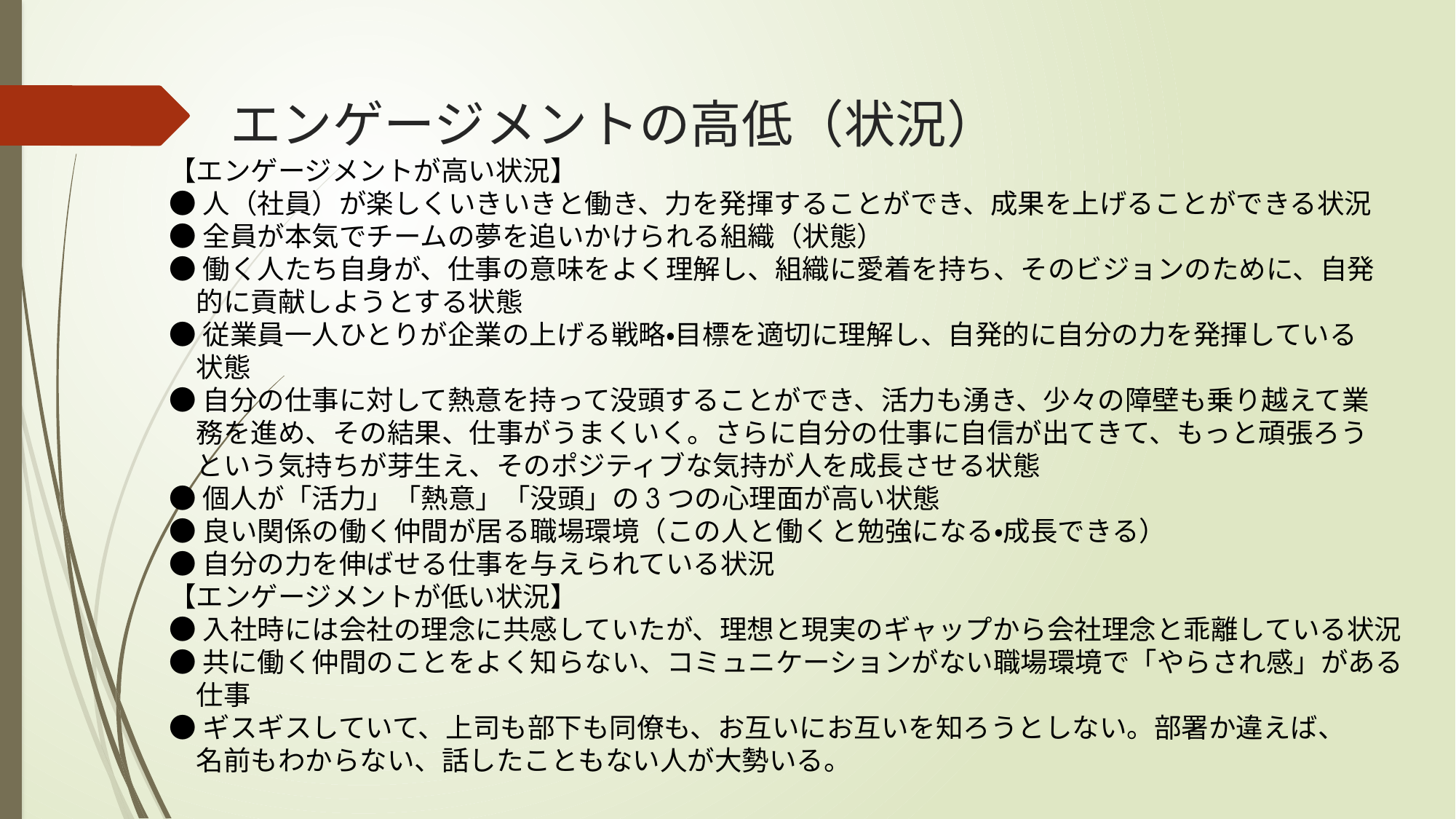

# エンゲージメントの高低（状況）
【エンゲージメントが高い状況】
●人（社員）が楽しくいきいきと働き、力を発揮することができ、成果を上げることができる状況
●全員が本気でチームの夢を追いかけられる組織（状態）
●働く人たち自身が、仕事の意味をよく理解し、組織に愛着を持ち、そのビジョンのために、自発
　的に貢献しようとする状態
●従業員一人ひとりが企業の上げる戦略・目標を適切に理解し、自発的に自分の力を発揮している
　状態
●自分の仕事に対して熱意を持って没頭することができ、活力も湧き、少々の障壁も乗り越えて業
　務を進め、その結果、仕事がうまくいく。さらに自分の仕事に自信が出てきて、もっと頑張ろう
　という気持ちが芽生え、そのポジティブな気持が人を成長させる状態
●個人が「活力」「熱意」「没頭」の3つの心理面が高い状態
●良い関係の働く仲間が居る職場環境（この人と働くと勉強になる・成長できる）
●自分の力を伸ばせる仕事を与えられている状況
【エンゲージメントが低い状況】
●入社時には会社の理念に共感していたが、理想と現実のギャップから会社理念と乖離している状況
●共に働く仲間のことをよく知らない、コミュニケーションがない職場環境で「やらされ感」がある
　仕事
●ギスギスしていて、上司も部下も同僚も、お互いにお互いを知ろうとしない。部署か違えば、
　名前もわからない、話したこともない人が大勢いる。